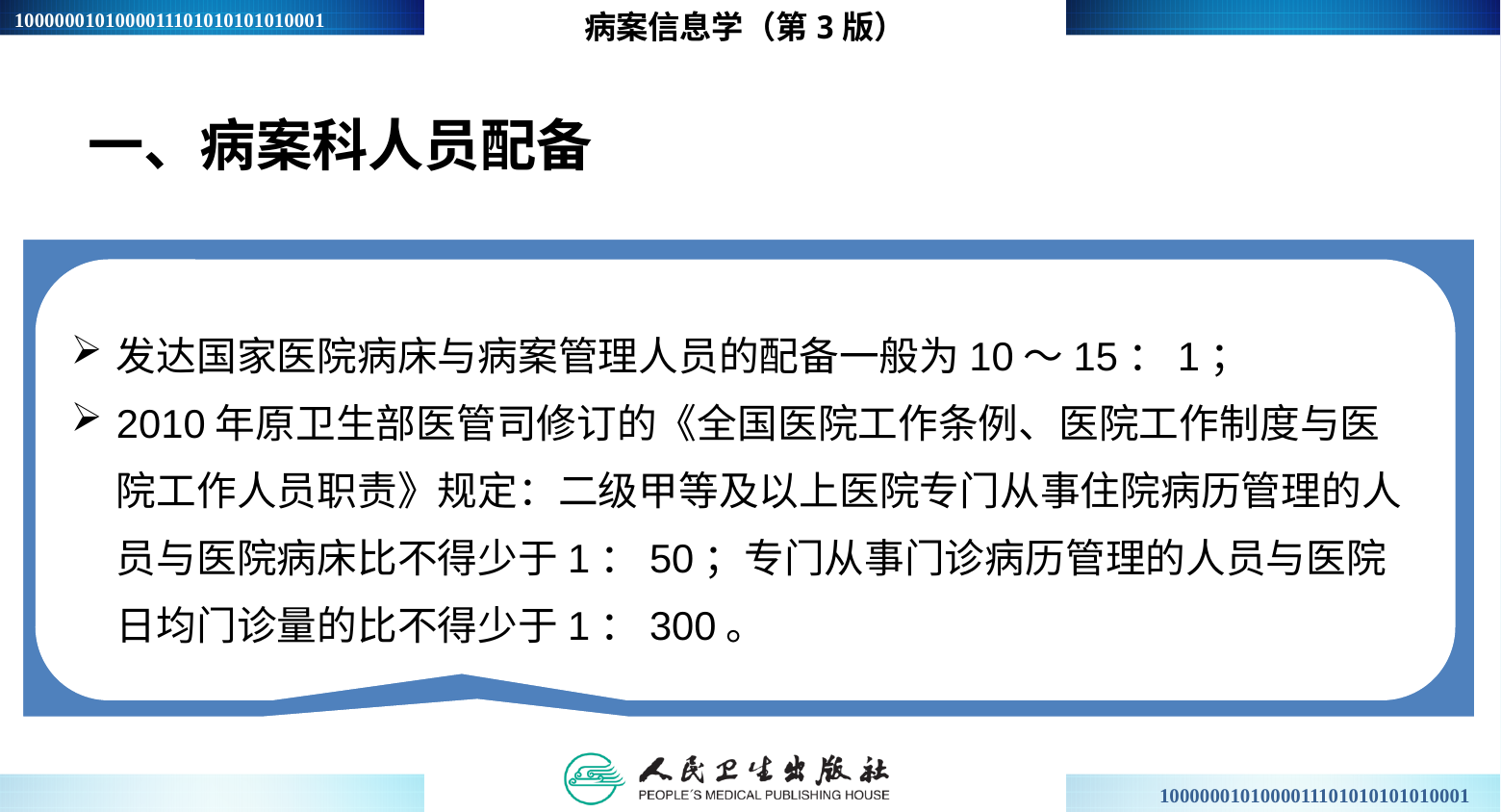

病案信息学（第3版）
一、病案科人员配备

发达国家医院病床与病案管理人员的配备一般为10～15：1；
2010年原卫生部医管司修订的《全国医院工作条例、医院工作制度与医院工作人员职责》规定：二级甲等及以上医院专门从事住院病历管理的人员与医院病床比不得少于1：50；专门从事门诊病历管理的人员与医院日均门诊量的比不得少于1：300。